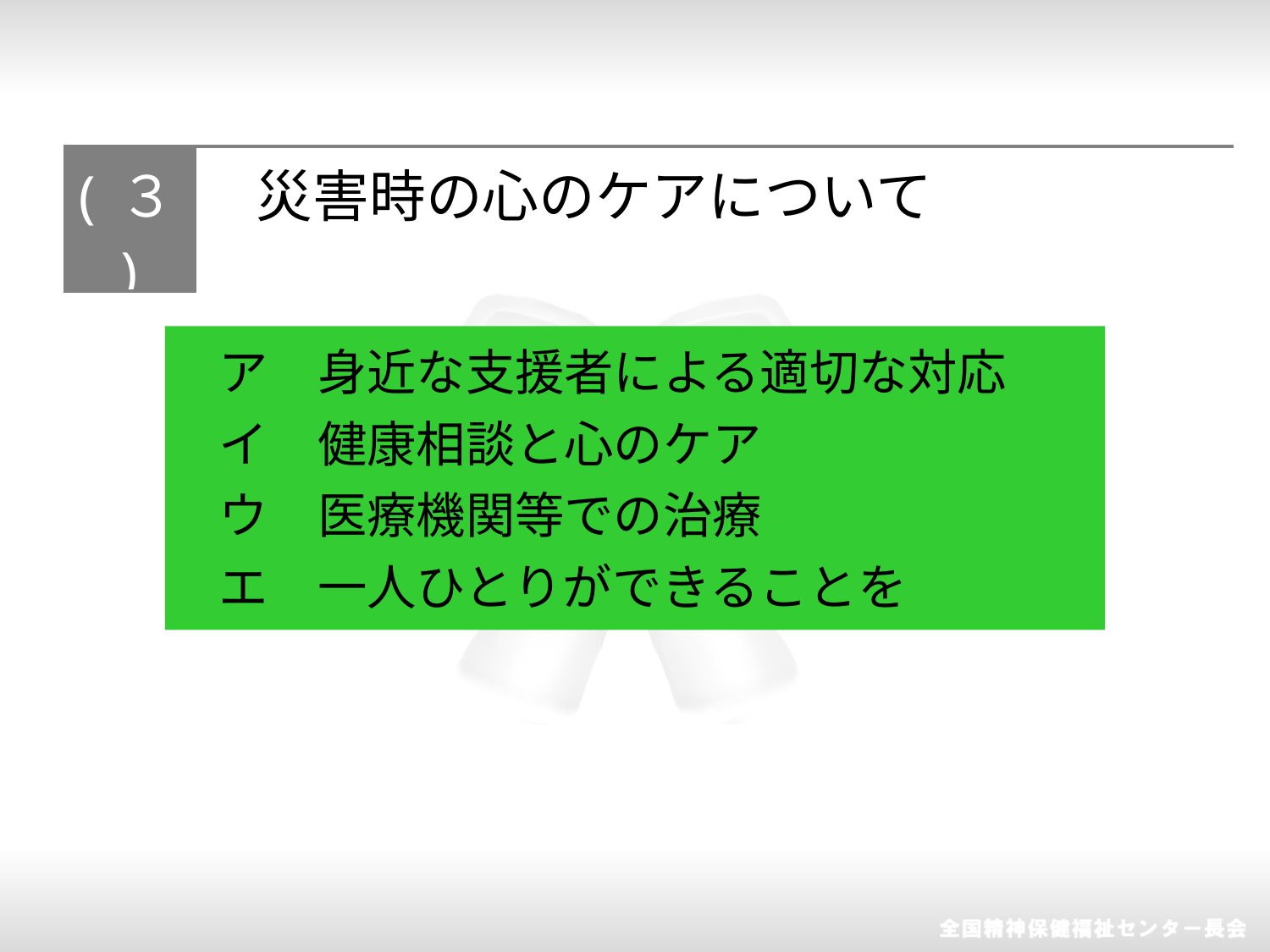

| (３) | 災害時の心のケアについて |
| --- | --- |
　ア　身近な支援者による適切な対応
　イ　健康相談と心のケア
　ウ　医療機関等での治療
　エ　一人ひとりができることを